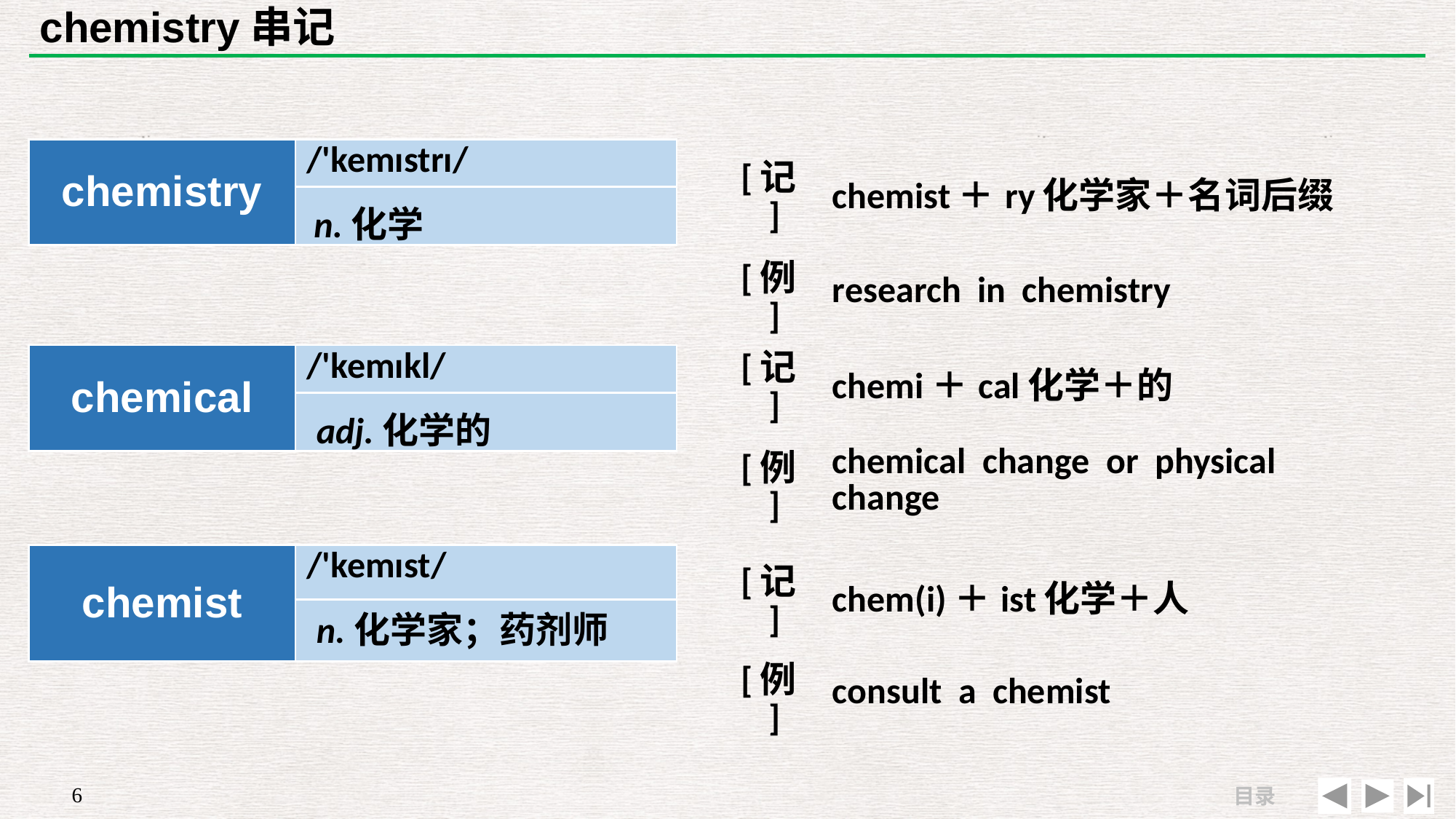

# chemistry串记

| chemistry | /'kemɪstrɪ/ |
| --- | --- |
|  |  |
| [记] | chemist＋ry化学家＋名词后缀 |
| --- | --- |
| [例] | research in chemistry |
n.化学
| [记] | chemi＋cal化学＋的 |
| --- | --- |
| [例] | chemical change or physical change |
| chemical | /'kemɪkl/ |
| --- | --- |
|  |  |
adj.化学的
| chemist | /'kemɪst/ |
| --- | --- |
|  |  |
| [记] | chem(i)＋ist化学＋人 |
| --- | --- |
| [例] | consult a chemist |
n.化学家；药剂师